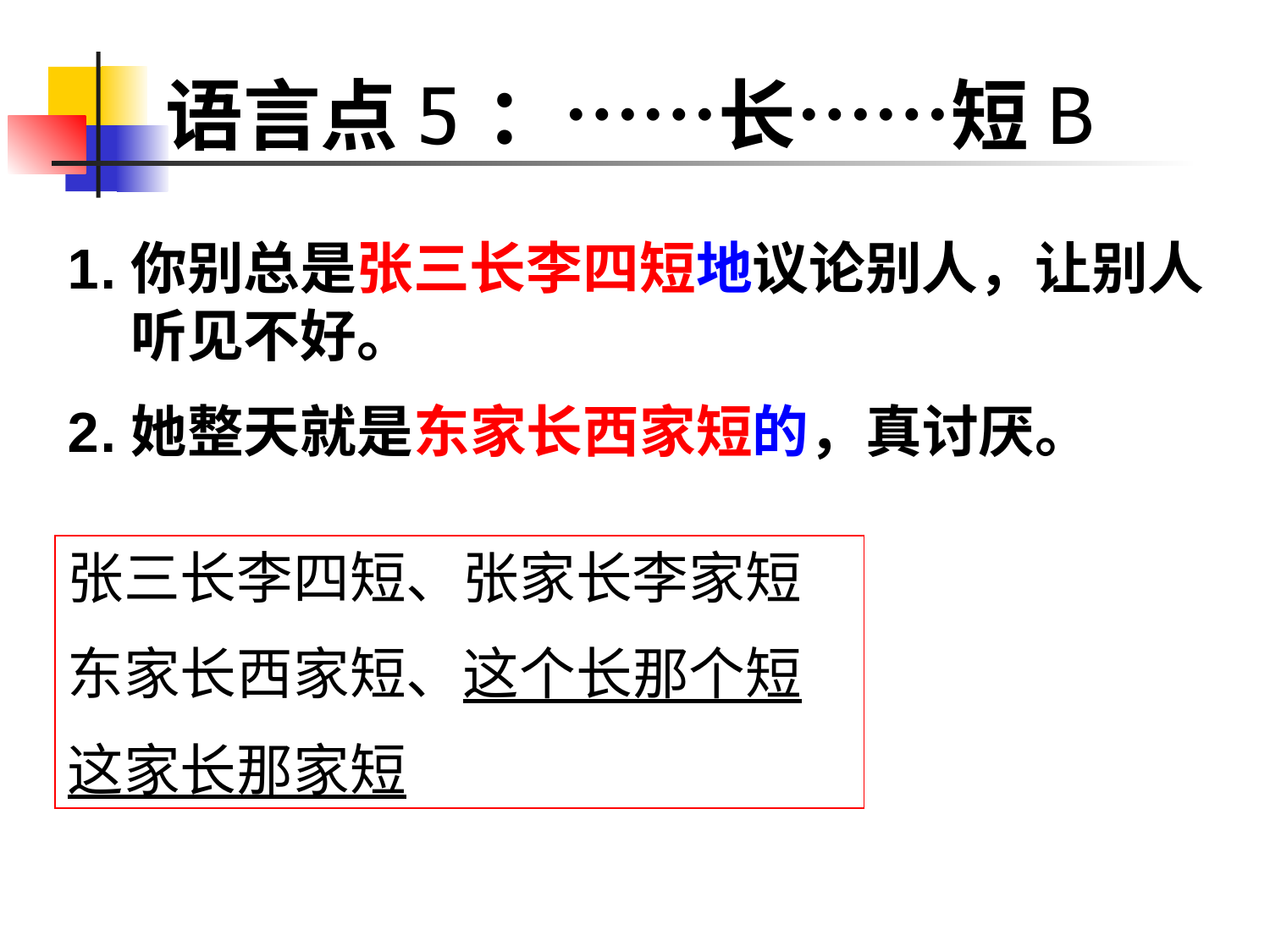

# 语言点5：……长……短B
你别总是张三长李四短地议论别人，让别人听见不好。
她整天就是东家长西家短的，真讨厌。
张三长李四短、张家长李家短
东家长西家短、这个长那个短
这家长那家短